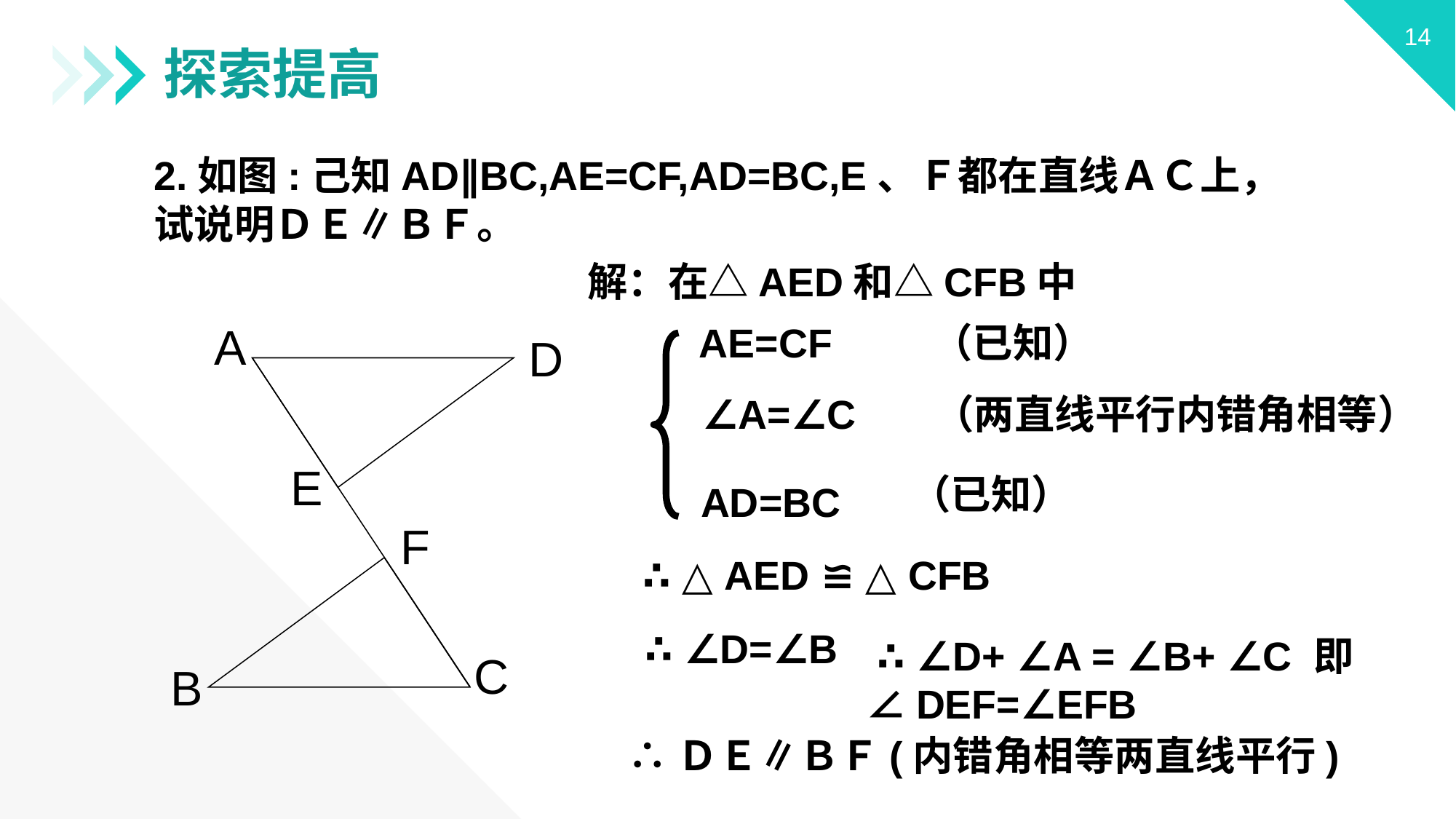

探索提高
2.如图:己知AD∥BC,AE=CF,AD=BC,E、Ｆ都在直线ＡＣ上，试说明ＤＥ∥ＢＦ。
解：在△AED和△CFB中
A
D

E
F

C
B
AE=CF        （已知）

∠A=∠C      （两直线平行内错角相等）
      （已知）
AD=BC
 ∴ △ AED ≌ △ CFB
 ∴ ∠D=∠B
 ∴ ∠D+ ∠A = ∠B+ ∠C 即∠DEF=∠EFB
 ∴ＤＥ∥ＢＦ(内错角相等两直线平行)